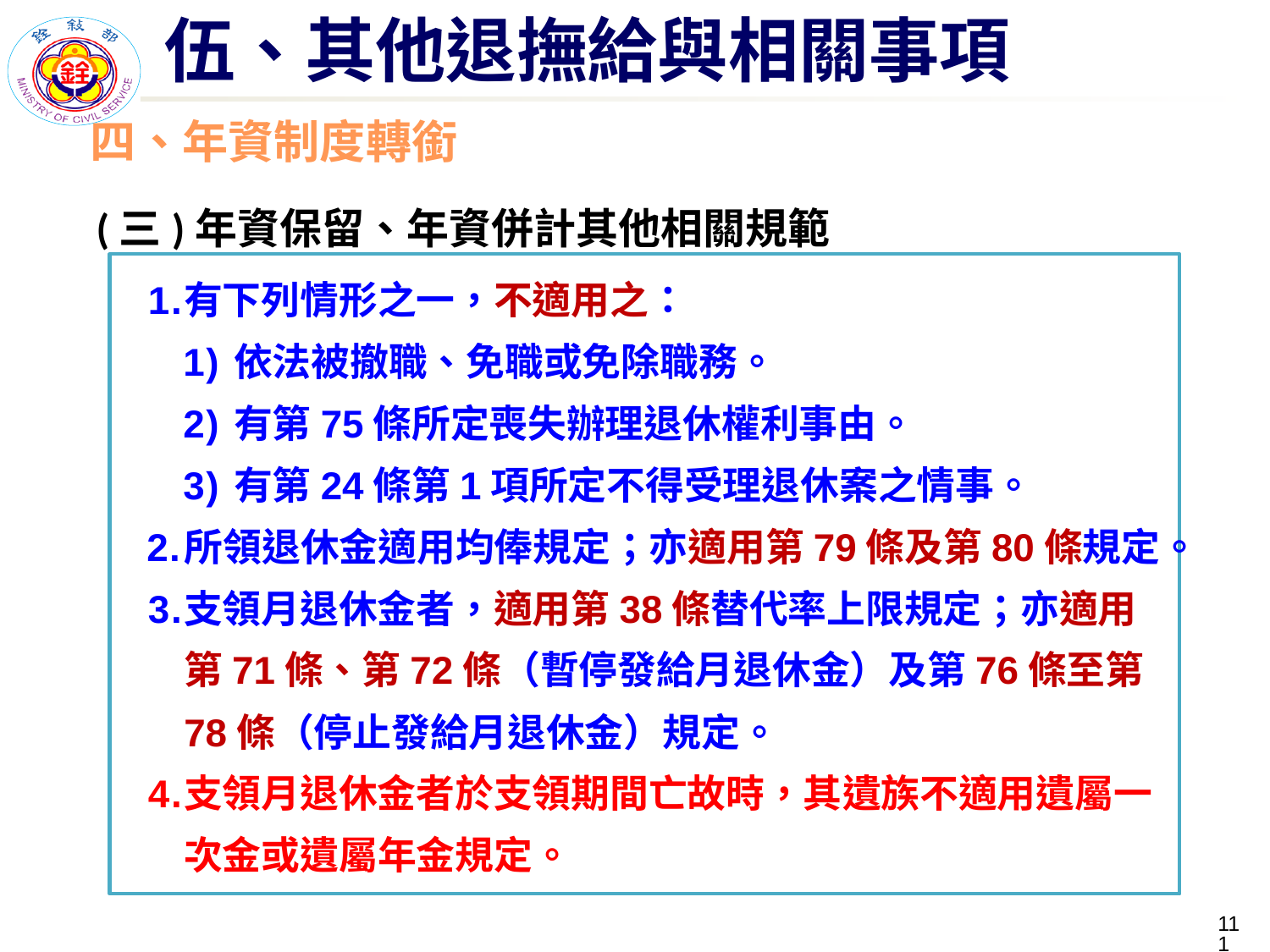

伍、其他退撫給與相關事項
四、年資制度轉銜
(三)年資保留、年資併計其他相關規範
有下列情形之一，不適用之：
依法被撤職、免職或免除職務。
有第75條所定喪失辦理退休權利事由。
有第24條第1項所定不得受理退休案之情事。
所領退休金適用均俸規定；亦適用第79條及第80條規定。
支領月退休金者，適用第38條替代率上限規定；亦適用第71條、第72條（暫停發給月退休金）及第76條至第78條（停止發給月退休金）規定。
支領月退休金者於支領期間亡故時，其遺族不適用遺屬一次金或遺屬年金規定。

111